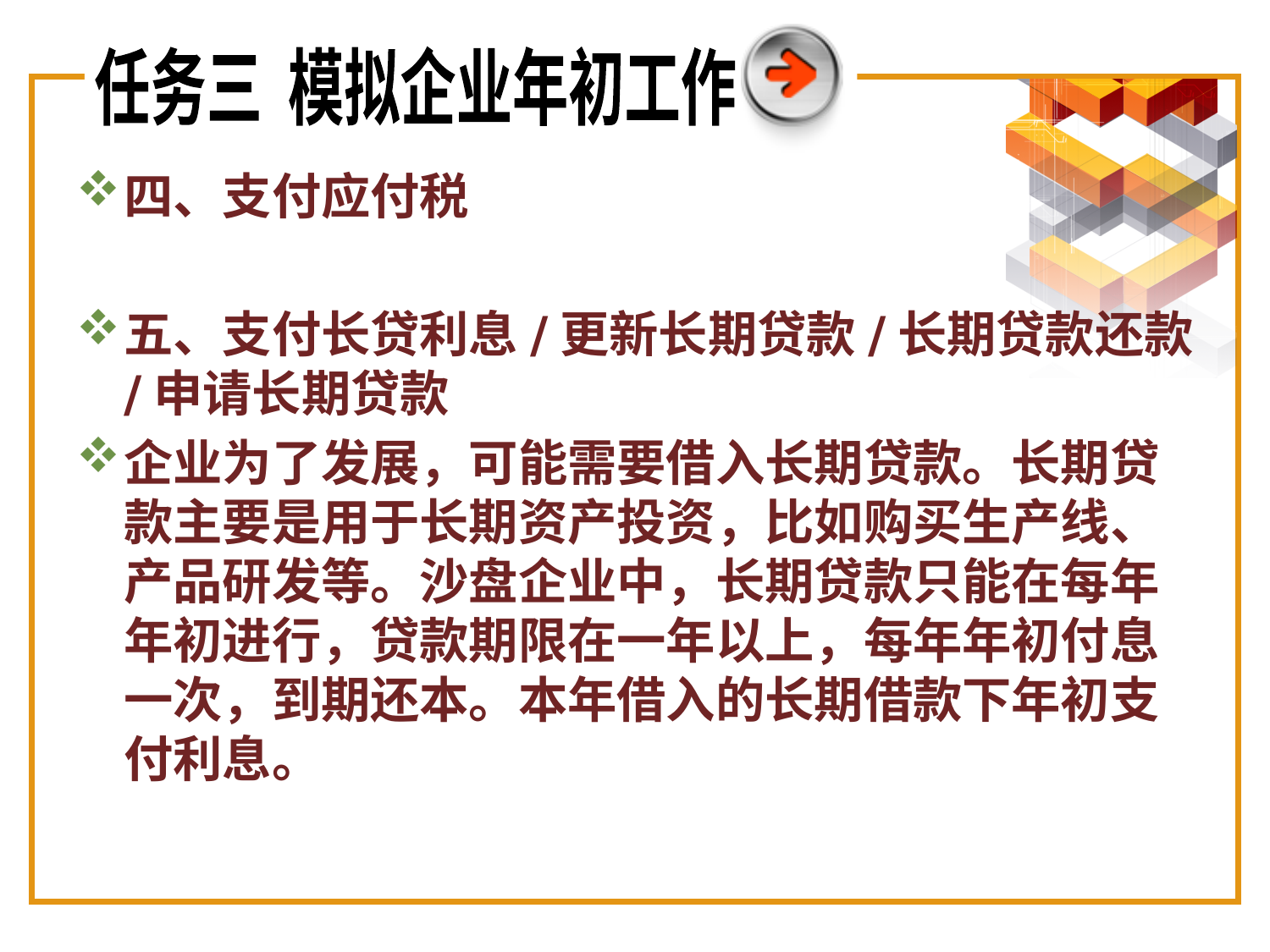

任务三  模拟企业年初工作
四、支付应付税

五、支付长贷利息/更新长期贷款/长期贷款还款/申请长期贷款
企业为了发展，可能需要借入长期贷款。长期贷款主要是用于长期资产投资，比如购买生产线、产品研发等。沙盘企业中，长期贷款只能在每年年初进行，贷款期限在一年以上，每年年初付息一次，到期还本。本年借入的长期借款下年初支付利息。